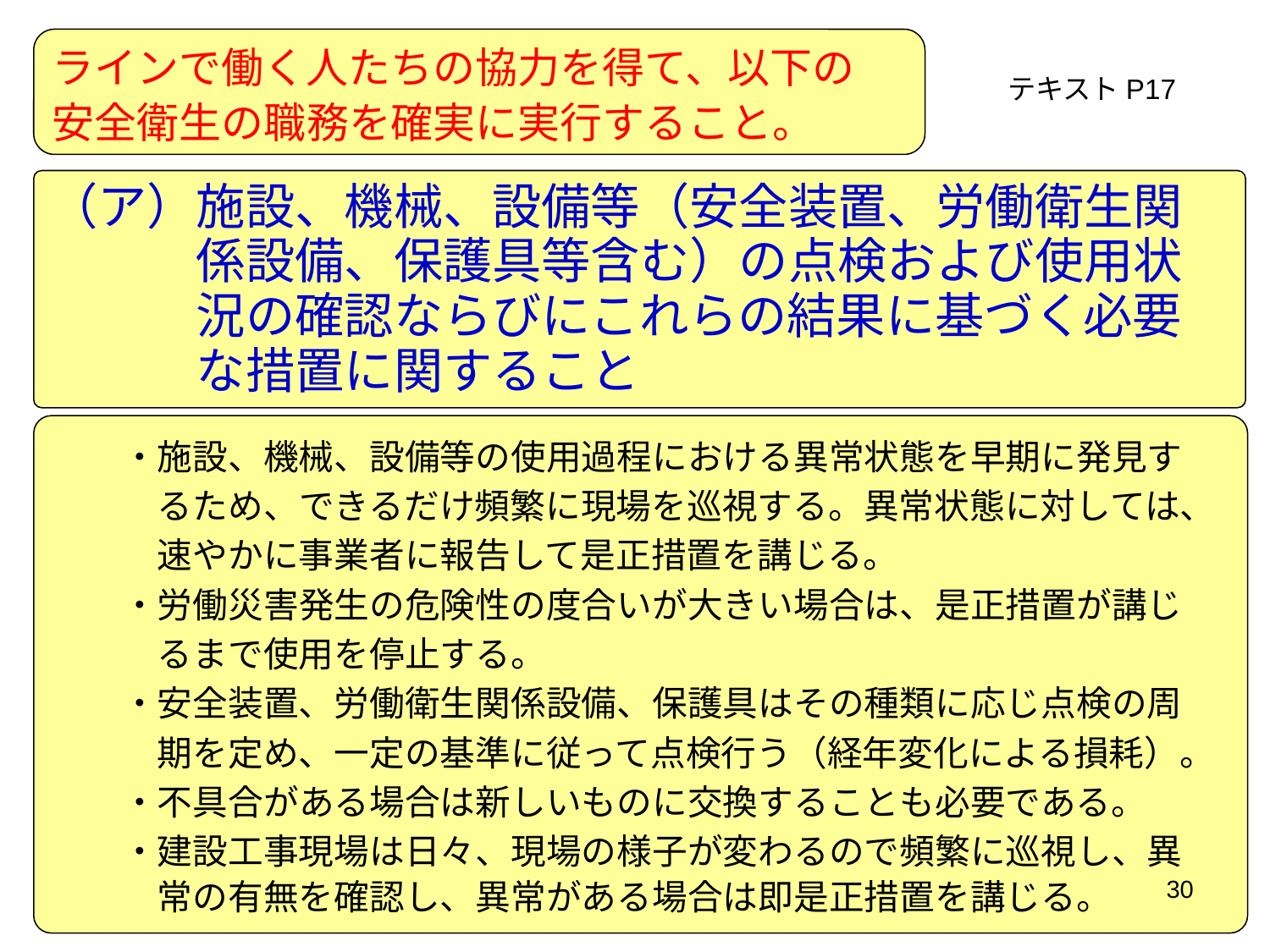

ラインで働く人たちの協力を得て、以下の
安全衛生の職務を確実に実行すること。
テキストP17
（ア）施設、機械、設備等（安全装置、労働衛生関
　　　係設備、保護具等含む）の点検および使用状
　　　況の確認ならびにこれらの結果に基づく必要
　　　な措置に関すること
　　・施設、機械、設備等の使用過程における異常状態を早期に発見す
　　　るため、できるだけ頻繁に現場を巡視する。異常状態に対しては、
　　　速やかに事業者に報告して是正措置を講じる。
　　・労働災害発生の危険性の度合いが大きい場合は、是正措置が講じ
　　　るまで使用を停止する。
　　・安全装置、労働衛生関係設備、保護具はその種類に応じ点検の周
　　　期を定め、一定の基準に従って点検行う（経年変化による損耗）。
　　・不具合がある場合は新しいものに交換することも必要である。
　　・建設工事現場は日々、現場の様子が変わるので頻繁に巡視し、異
　　　常の有無を確認し、異常がある場合は即是正措置を講じる。
30